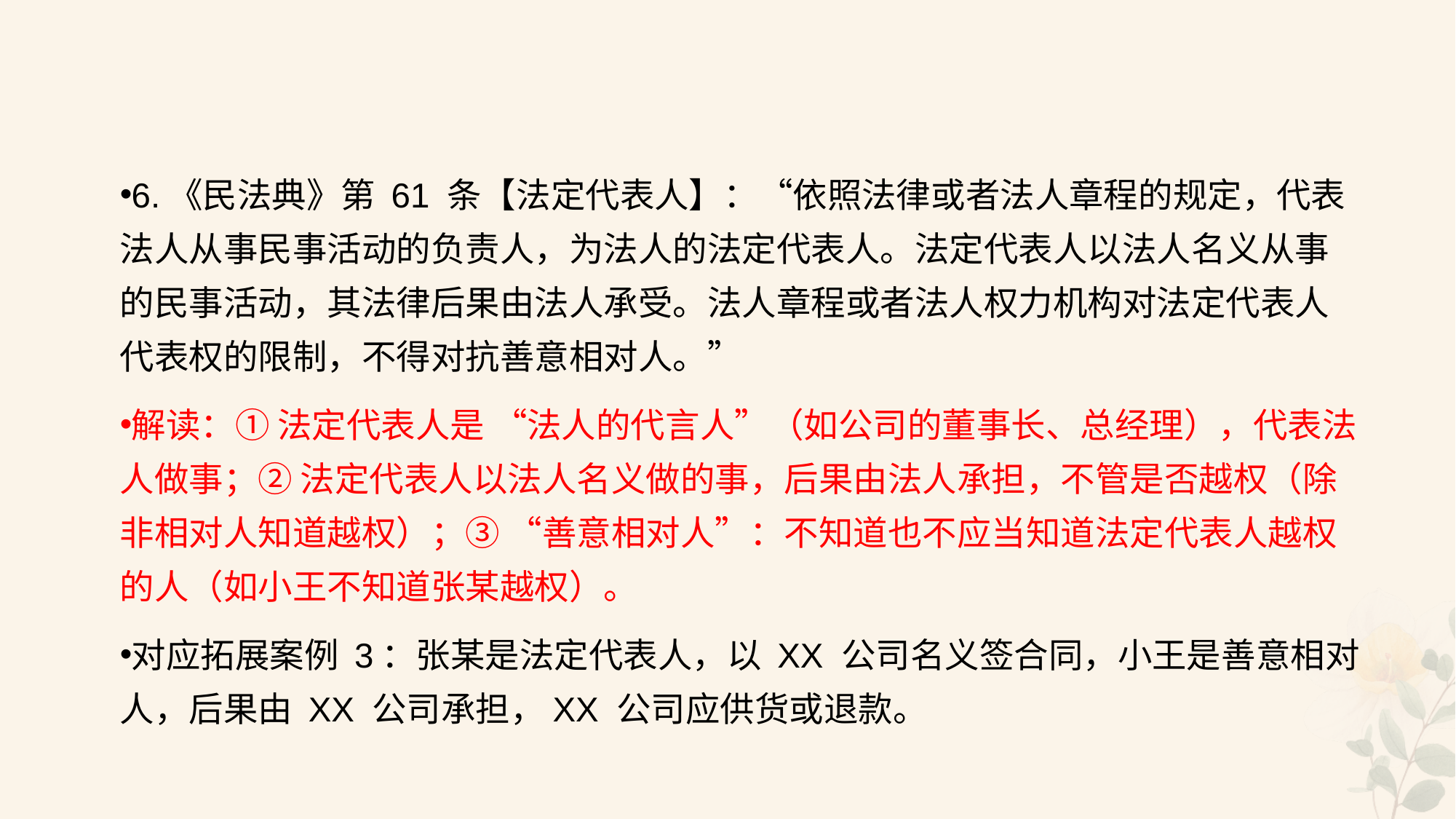

#
6.《民法典》第 61 条【法定代表人】：“依照法律或者法人章程的规定，代表法人从事民事活动的负责人，为法人的法定代表人。法定代表人以法人名义从事的民事活动，其法律后果由法人承受。法人章程或者法人权力机构对法定代表人代表权的限制，不得对抗善意相对人。”
解读：① 法定代表人是 “法人的代言人”（如公司的董事长、总经理），代表法人做事；② 法定代表人以法人名义做的事，后果由法人承担，不管是否越权（除非相对人知道越权）；③ “善意相对人”：不知道也不应当知道法定代表人越权的人（如小王不知道张某越权）。
对应拓展案例 3：张某是法定代表人，以 XX 公司名义签合同，小王是善意相对人，后果由 XX 公司承担，XX 公司应供货或退款。